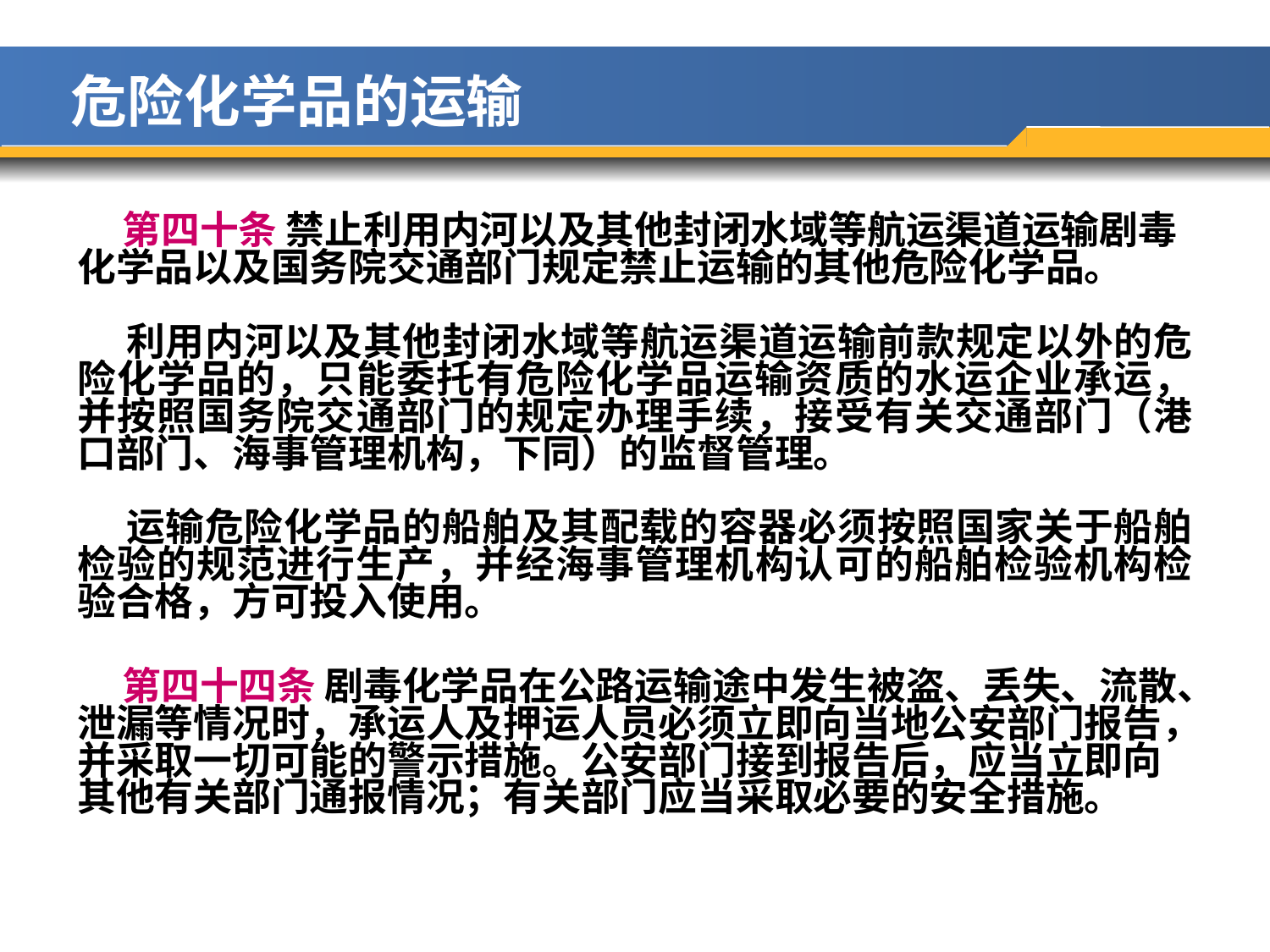

危险化学品的运输

    第四十条 禁止利用内河以及其他封闭水域等航运渠道运输剧毒化学品以及国务院交通部门规定禁止运输的其他危险化学品。

    利用内河以及其他封闭水域等航运渠道运输前款规定以外的危险化学品的，只能委托有危险化学品运输资质的水运企业承运，并按照国务院交通部门的规定办理手续，接受有关交通部门（港口部门、海事管理机构，下同）的监督管理。

    运输危险化学品的船舶及其配载的容器必须按照国家关于船舶检验的规范进行生产，并经海事管理机构认可的船舶检验机构检验合格，方可投入使用。

    第四十四条 剧毒化学品在公路运输途中发生被盗、丢失、流散、泄漏等情况时，承运人及押运人员必须立即向当地公安部门报告，并采取一切可能的警示措施。公安部门接到报告后，应当立即向其他有关部门通报情况；有关部门应当采取必要的安全措施。